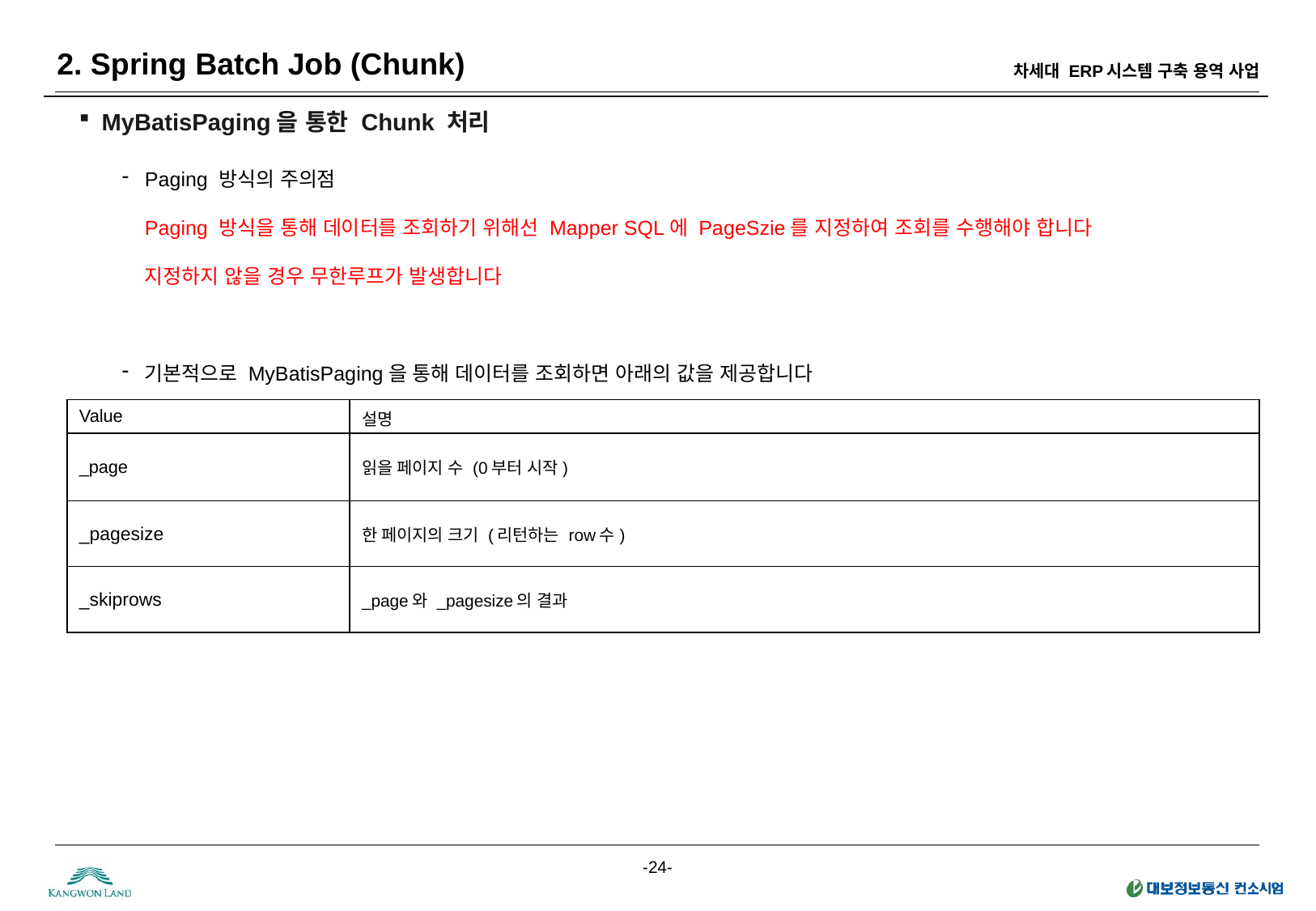

2. Spring Batch Job (Chunk)
MyBatisPaging을 통한 Chunk 처리

Paging 방식의 주의점
Paging 방식을 통해 데이터를 조회하기 위해선 Mapper SQL에 PageSzie를 지정하여 조회를 수행해야 합니다
지정하지 않을 경우 무한루프가 발생합니다

기본적으로 MyBatisPaging을 통해 데이터를 조회하면 아래의 값을 제공합니다
| Value | 설명 |
| --- | --- |
| \_page | 읽을 페이지 수 (0부터 시작) |
| \_pagesize | 한 페이지의 크기 (리턴하는 row수) |
| \_skiprows | \_page와 \_pagesize의 결과 |